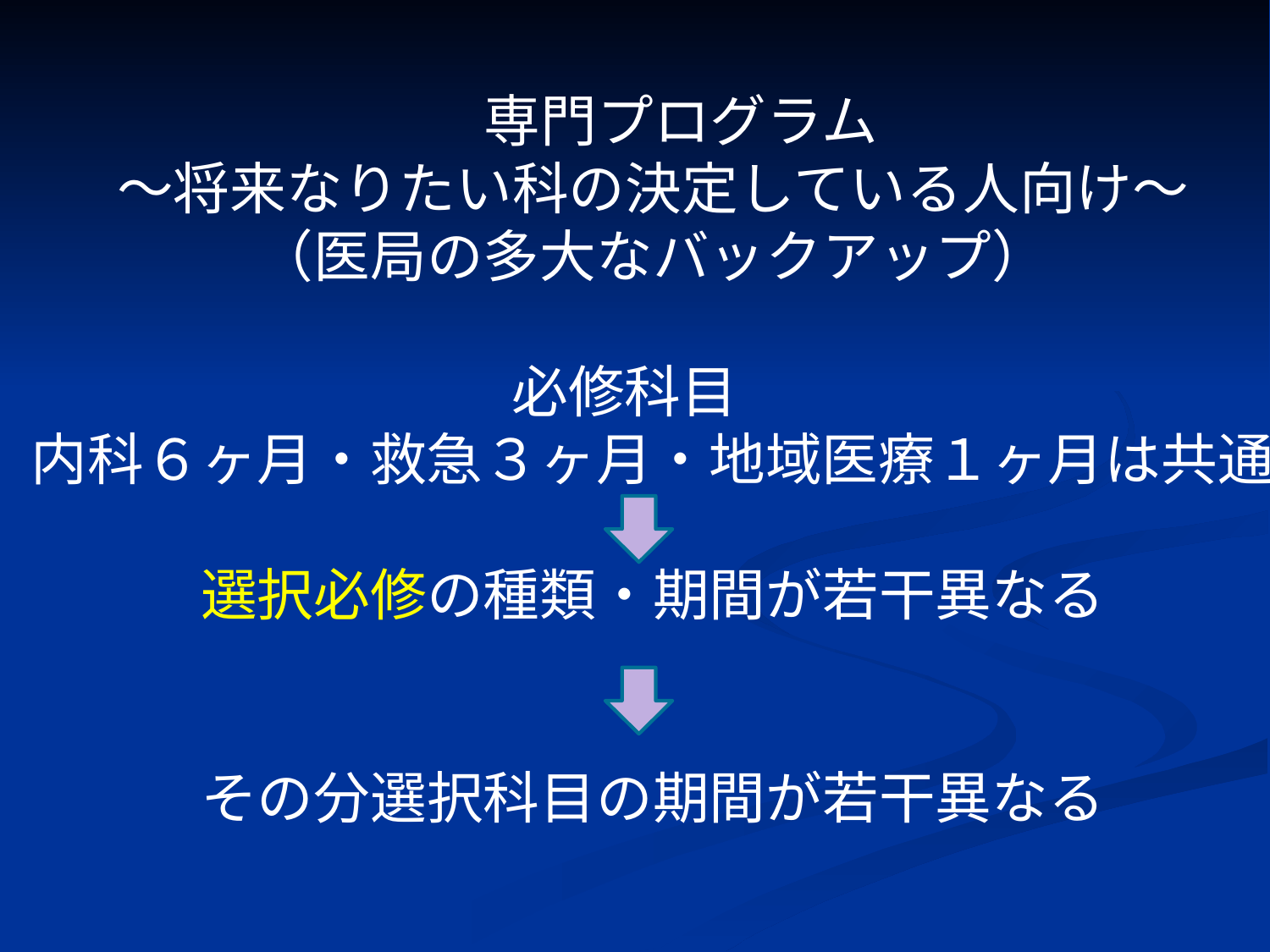

専門プログラム
～将来なりたい科の決定している人向け～
（医局の多大なバックアップ）

必修科目
内科６ヶ月・救急３ヶ月・地域医療１ヶ月は共通

選択必修の種類・期間が若干異なる

その分選択科目の期間が若干異なる